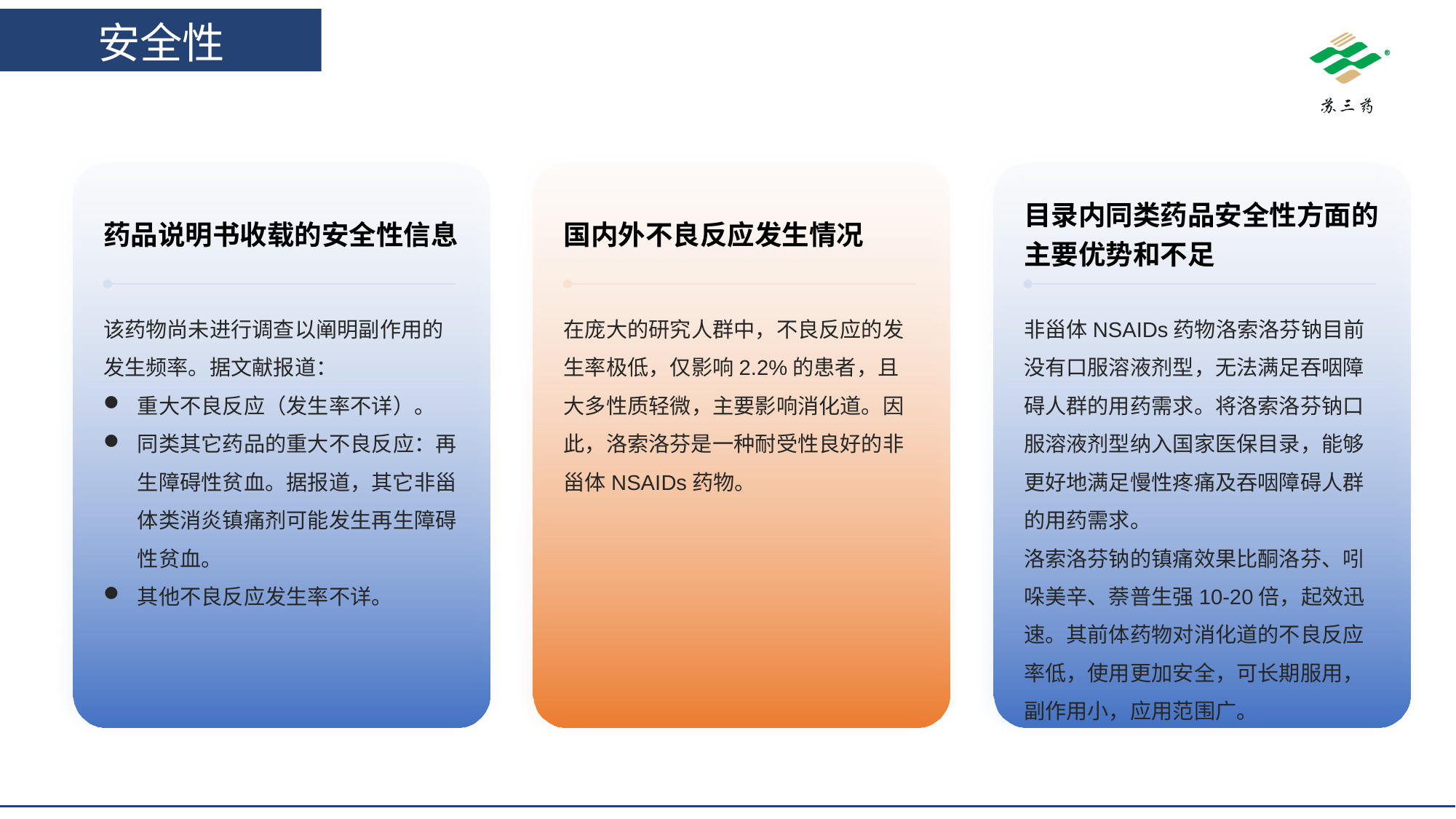

安全性

药品说明书收载的安全性信息
目录内同类药品安全性方面的主要优势和不足
国内外不良反应发生情况
该药物尚未进行调查以阐明副作用的发生频率。据文献报道：
重大不良反应（发生率不详）。
同类其它药品的重大不良反应：再生障碍性贫血。据报道，其它非甾体类消炎镇痛剂可能发生再生障碍性贫血。
其他不良反应发生率不详。
在庞大的研究人群中，不良反应的发生率极低，仅影响2.2%的患者，且大多性质轻微，主要影响消化道。因此，洛索洛芬是一种耐受性良好的非甾体NSAIDs药物。
非甾体NSAIDs药物洛索洛芬钠目前没有口服溶液剂型，无法满足吞咽障碍人群的用药需求。将洛索洛芬钠口服溶液剂型纳入国家医保目录，能够更好地满足慢性疼痛及吞咽障碍人群的用药需求。
洛索洛芬钠的镇痛效果比酮洛芬、吲哚美辛、萘普生强10-20倍，起效迅速。其前体药物对消化道的不良反应率低，使用更加安全，可长期服用，副作用小，应用范围广。